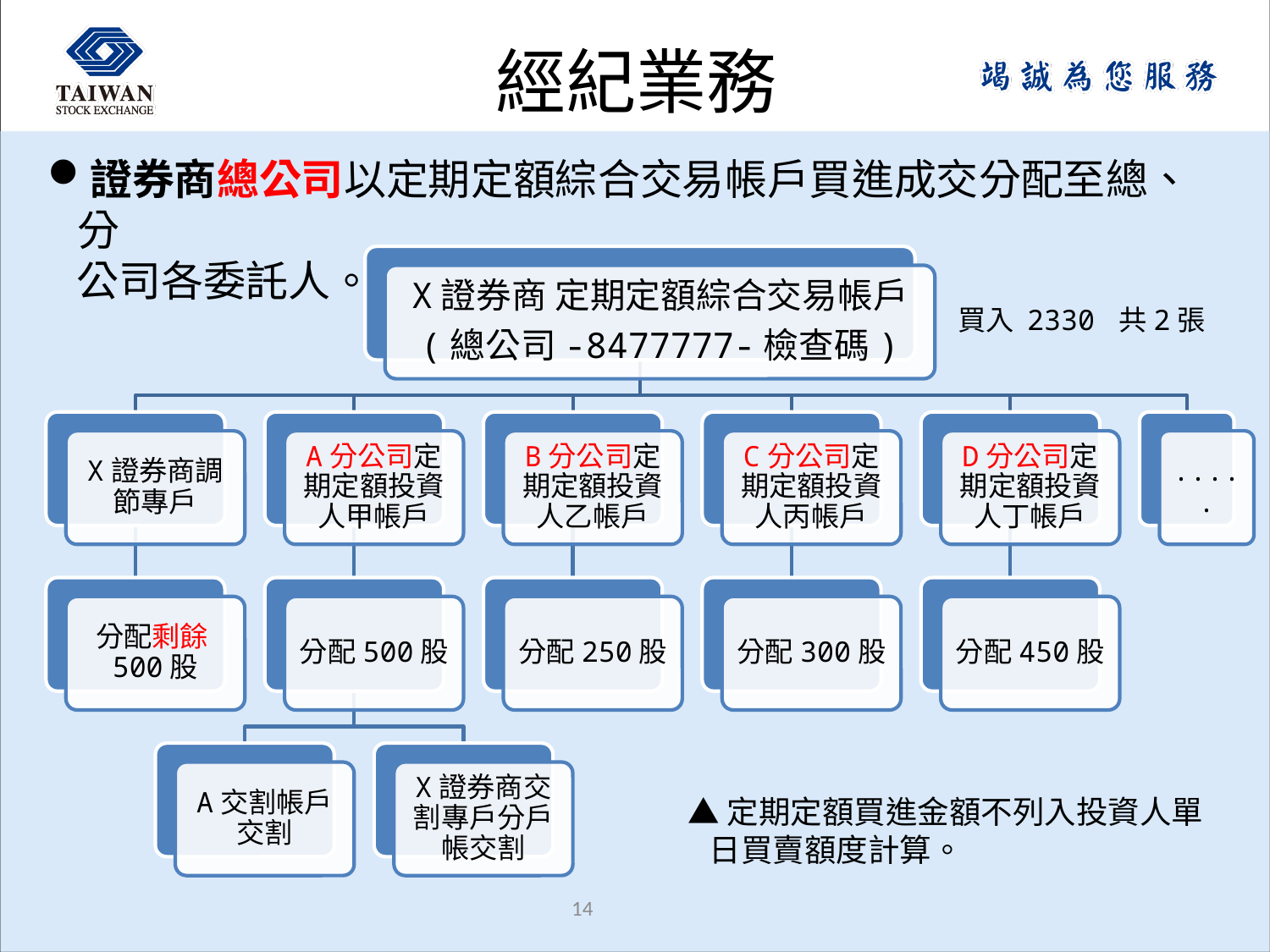

# 經紀業務
證券商總公司以定期定額綜合交易帳戶買進成交分配至總、分
  公司各委託人。
X證券商 定期定額綜合交易帳戶
(總公司-8477777-檢查碼)
X證券商調節專戶
分配剩餘500股
A分公司定期定額投資人甲帳戶
分配500股
A交割帳戶交割
X證券商交割專戶分戶帳交割
B分公司定期定額投資人乙帳戶
分配250股
C分公司定期定額投資人丙帳戶
分配300股
D分公司定期定額投資人丁帳戶
分配450股
.....
買入 2330 共2張
▲定期定額買進金額不列入投資人單
  日買賣額度計算。
14